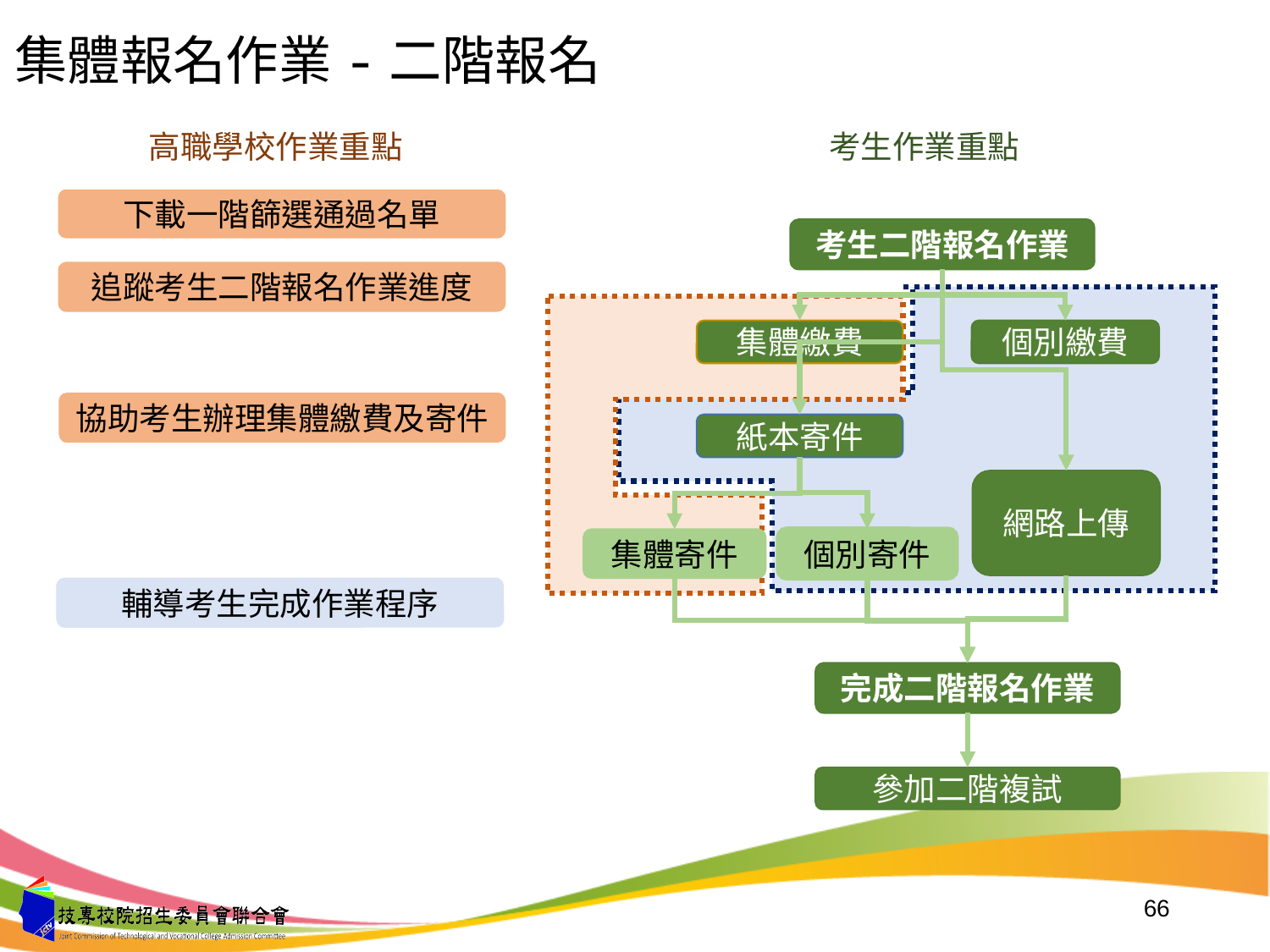

集體報名作業-二階報名
高職學校作業重點
考生作業重點
下載一階篩選通過名單
考生二階報名作業
追蹤考生二階報名作業進度

集體繳費
個別繳費
協助考生辦理集體繳費及寄件
紙本寄件
網路上傳
集體寄件
個別寄件
輔導考生完成作業程序
完成二階報名作業
參加二階複試
66